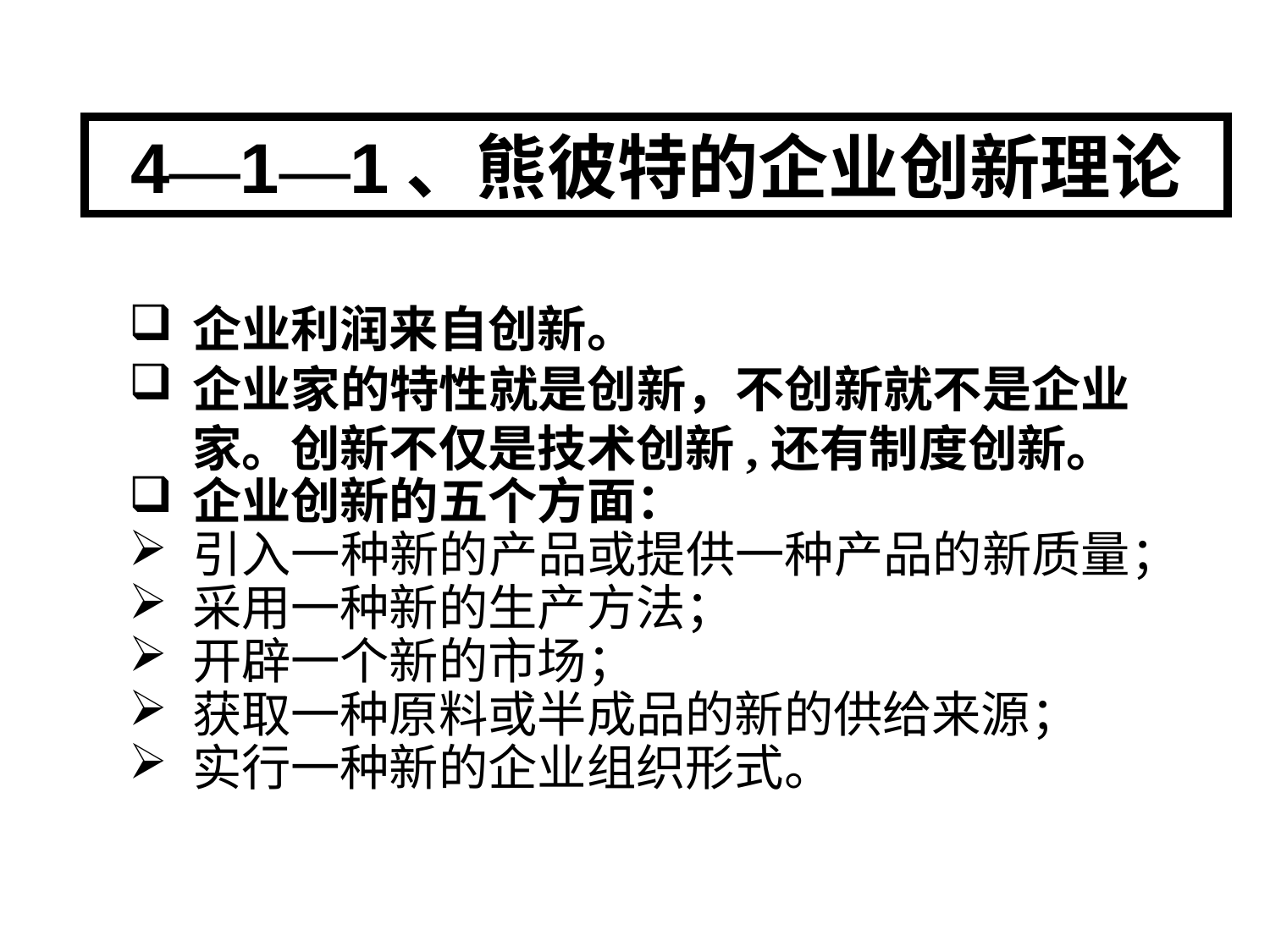

4—1—1、熊彼特的企业创新理论
企业利润来自创新。
企业家的特性就是创新，不创新就不是企业家。创新不仅是技术创新,还有制度创新。
企业创新的五个方面：
引入一种新的产品或提供一种产品的新质量；
采用一种新的生产方法；
开辟一个新的市场；
获取一种原料或半成品的新的供给来源；
实行一种新的企业组织形式。